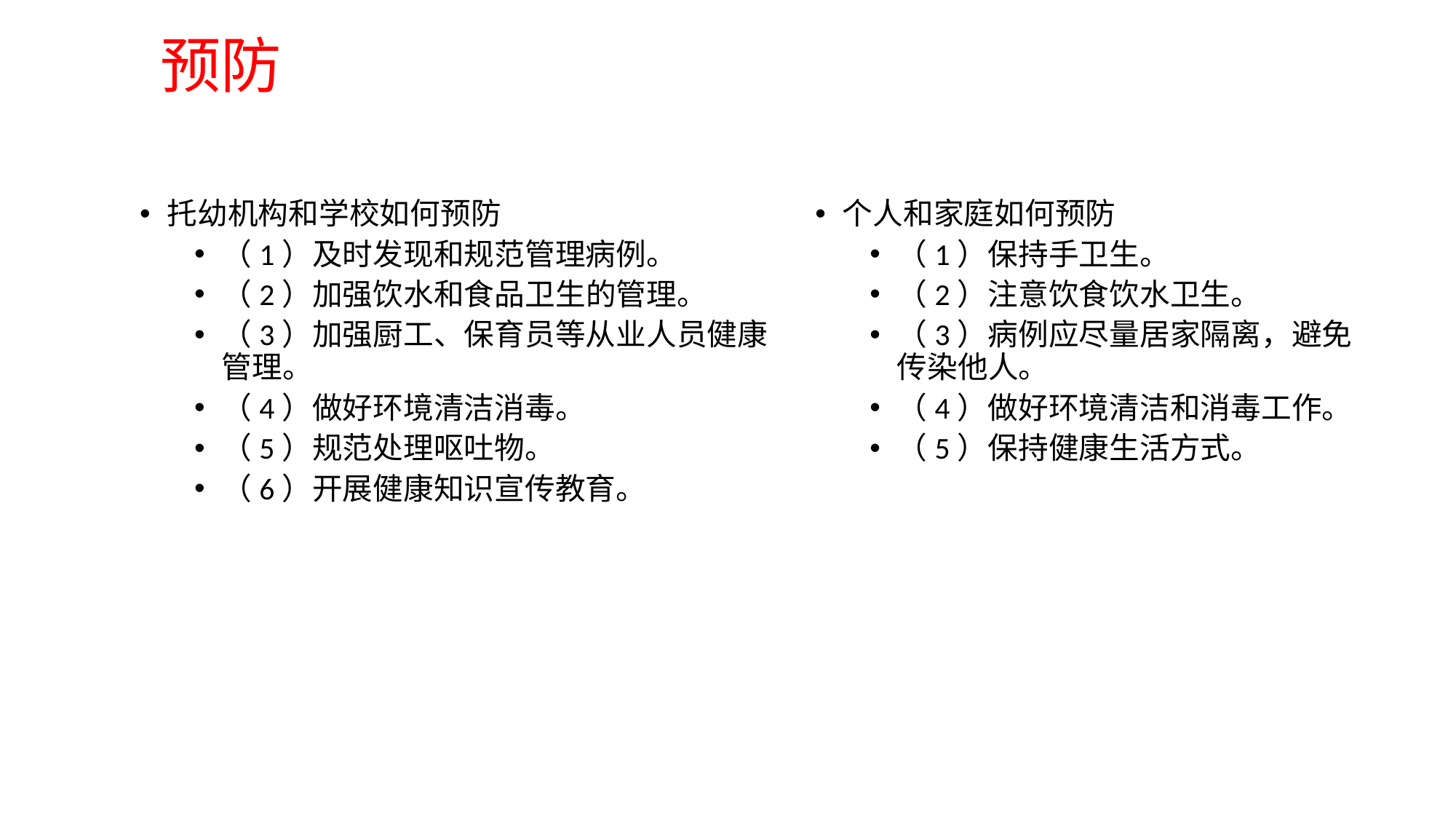

预防
托幼机构和学校如何预防
（1）及时发现和规范管理病例。
（2）加强饮水和食品卫生的管理。
（3）加强厨工、保育员等从业人员健康管理。
（4）做好环境清洁消毒。
（5）规范处理呕吐物。
（6）开展健康知识宣传教育。
个人和家庭如何预防
（1）保持手卫生。
（2）注意饮食饮水卫生。
（3）病例应尽量居家隔离，避免传染他人。
（4）做好环境清洁和消毒工作。
（5）保持健康生活方式。